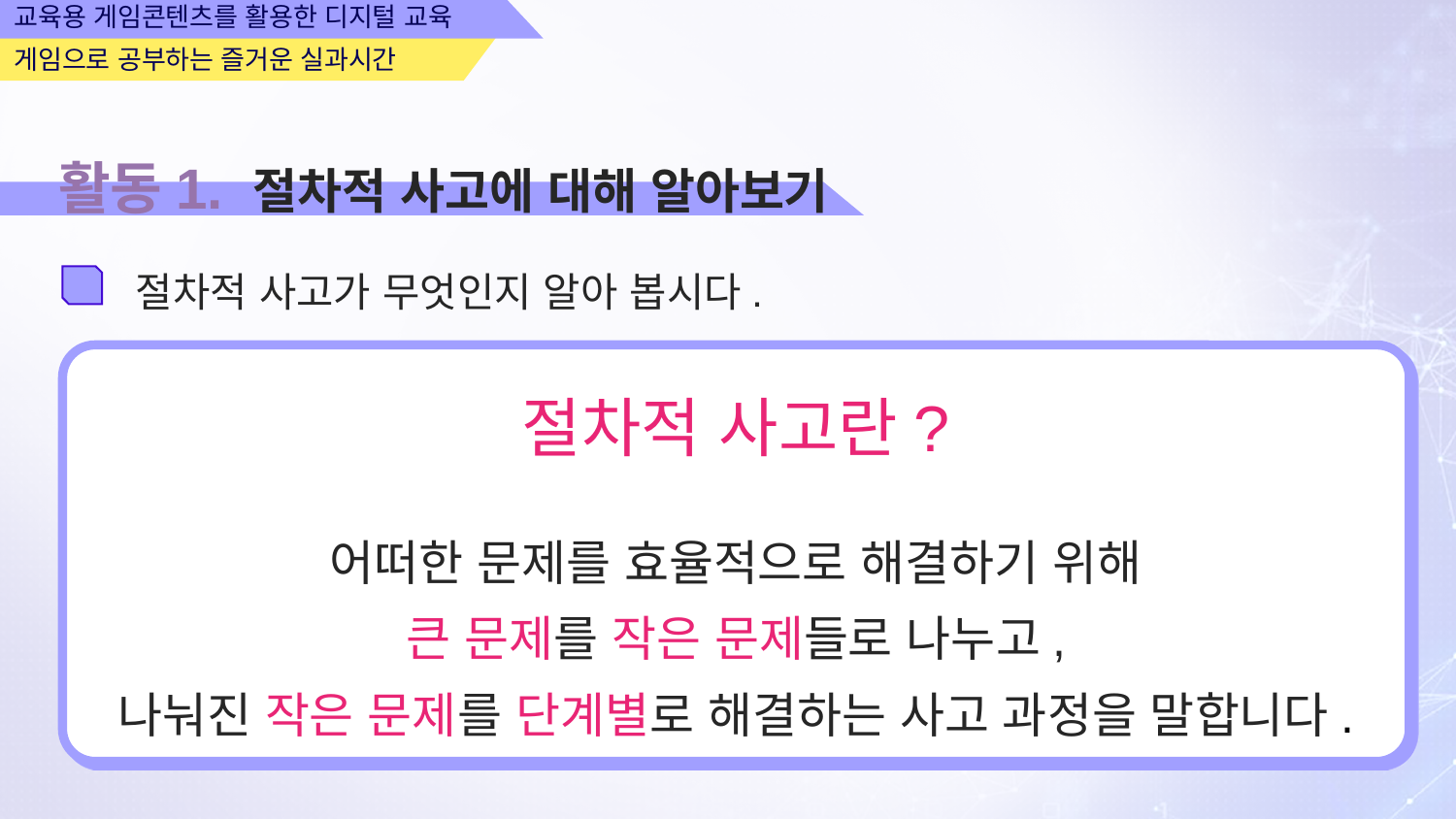

활동1. 절차적 사고에 대해 알아보기

절차적 사고가 무엇인지 알아 봅시다.

절차적 사고란?

어떠한 문제를 효율적으로 해결하기 위해
큰 문제를 작은 문제들로 나누고,
나눠진 작은 문제를 단계별로 해결하는 사고 과정을 말합니다.